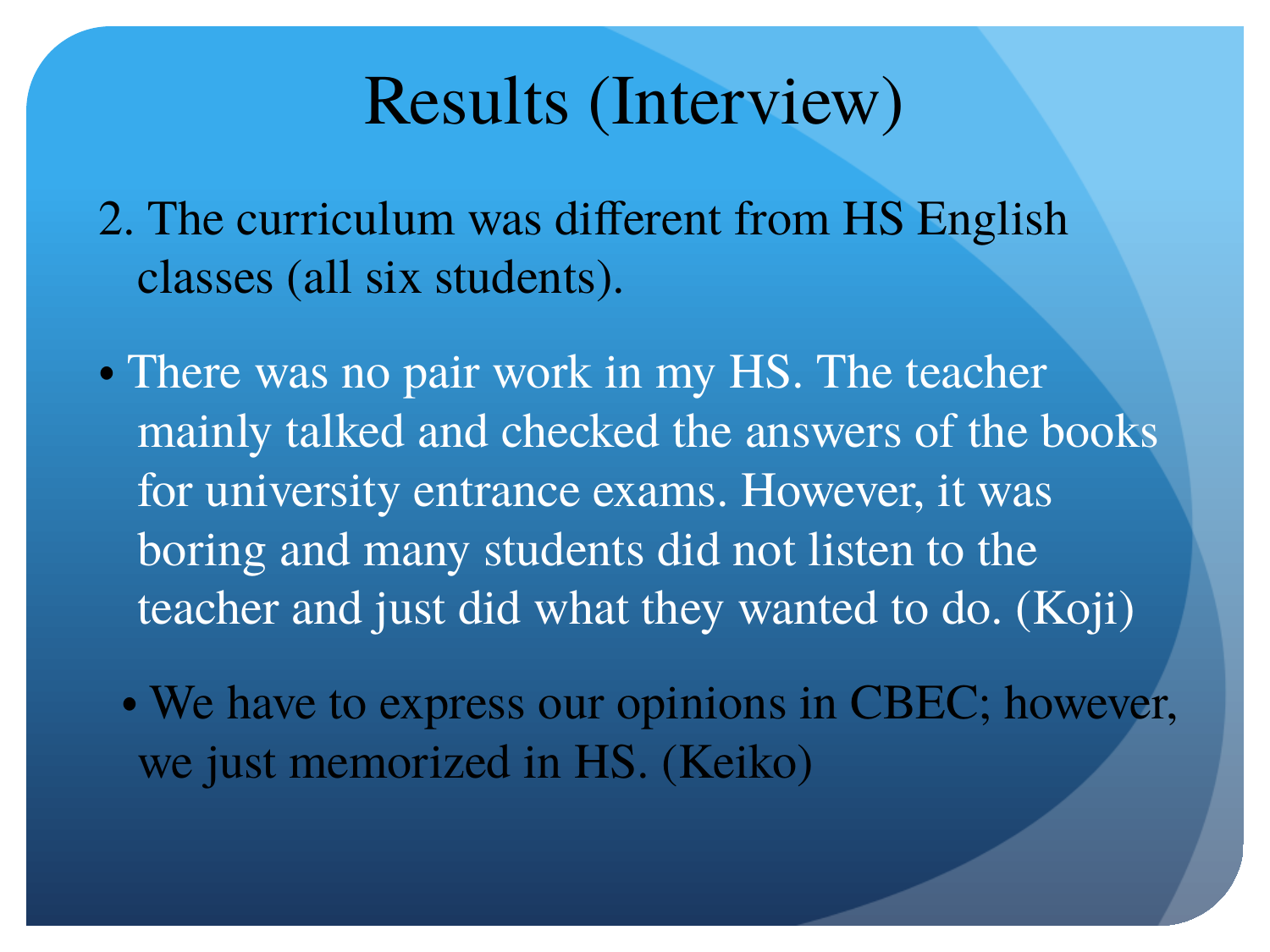

# Results (Interview)
2. The curriculum was different from HS English classes (all six students).
・There was no pair work in my HS. The teacher mainly talked and checked the answers of the books for university entrance exams. However, it was boring and many students did not listen to the teacher and just did what they wanted to do. (Koji)
 ・We have to express our opinions in CBEC; however, we just memorized in HS. (Keiko)